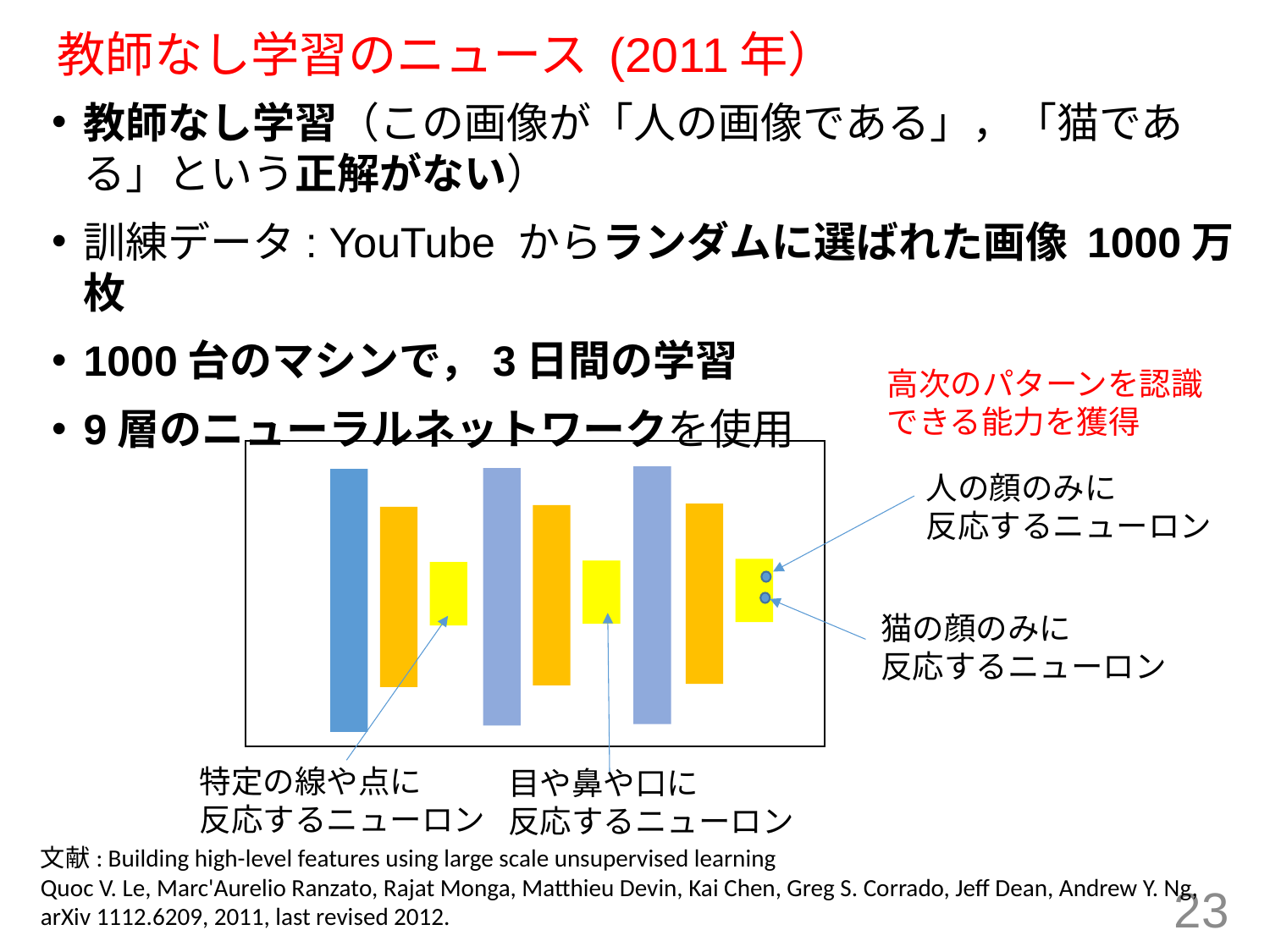

# 教師なし学習のニュース (2011年）
教師なし学習（この画像が「人の画像である」，「猫である」という正解がない）
訓練データ: YouTube からランダムに選ばれた画像 1000万枚
1000台のマシンで，3日間の学習
9層のニューラルネットワークを使用

高次のパターンを認識
できる能力を獲得

人の顔のみに
反応するニューロン

猫の顔のみに
反応するニューロン
特定の線や点に
反応するニューロン
目や鼻や口に
反応するニューロン
文献: Building high-level features using large scale unsupervised learning
Quoc V. Le, Marc'Aurelio Ranzato, Rajat Monga, Matthieu Devin, Kai Chen, Greg S. Corrado, Jeff Dean, Andrew Y. Ng,
arXiv 1112.6209, 2011, last revised 2012.

23